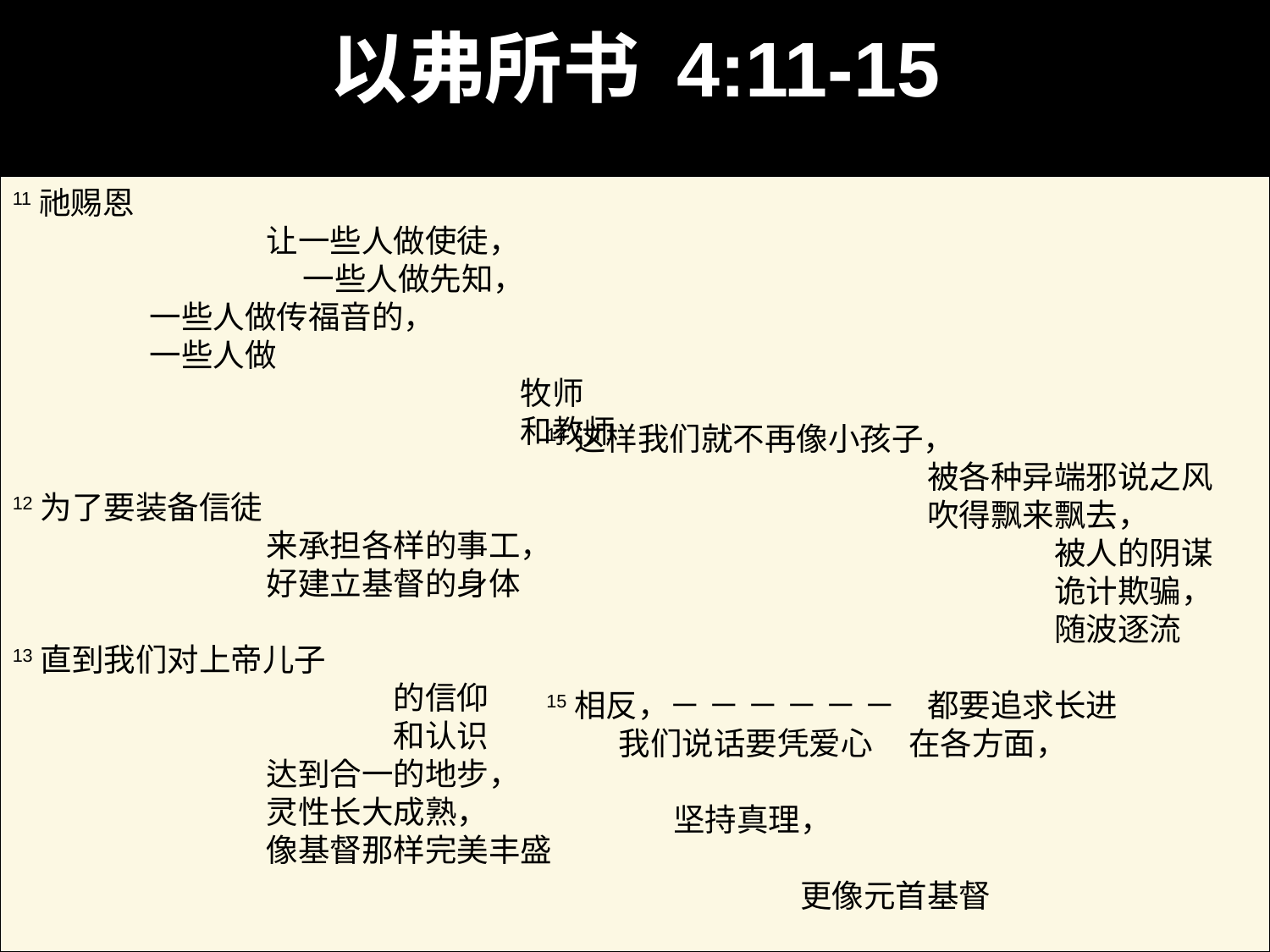

以弗所书 4:11-15

11祂赐恩
		让一些人做使徒，
		    一些人做先知，
                  一些人做传福音的，
                  一些人做
				牧师
				和教师

12为了要装备信徒
		来承担各样的事工，
		好建立基督的身体

13直到我们对上帝儿子
			的信仰
			和认识
		达到合一的地步，
		灵性长大成熟，
		像基督那样完美丰盛

14这样我们就不再像小孩子，
			被各种异端邪说之风
			吹得飘来飘去，
				被人的阴谋
				诡计欺骗，
				随波逐流

15相反，－ － － － － －	都要追求长进
         我们说话要凭爱心     在各方面，
						坚持真理，
							更像元首基督